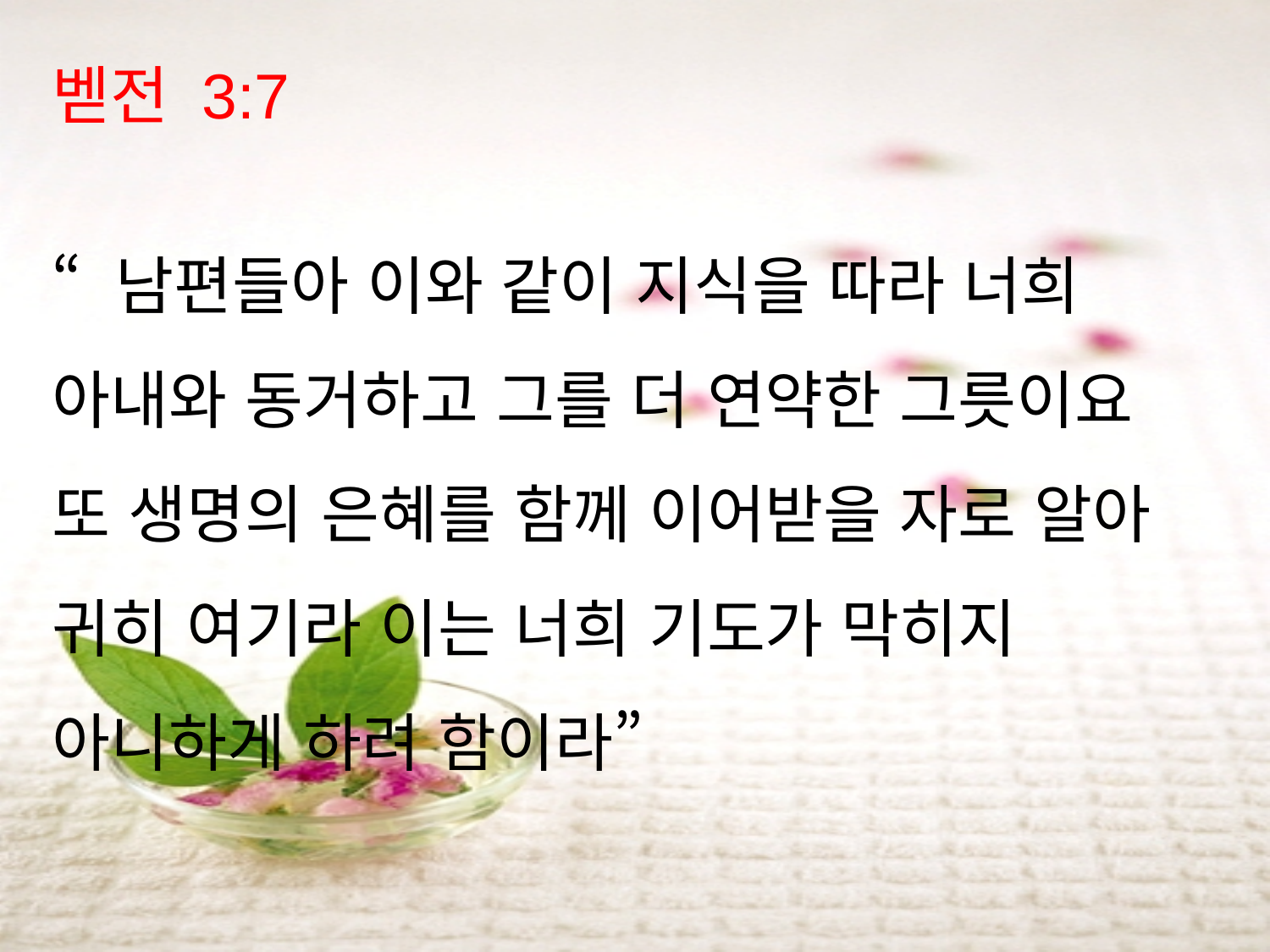

벧전 3:7

“ 남편들아 이와 같이 지식을 따라 너희 아내와 동거하고 그를 더 연약한 그릇이요 또 생명의 은혜를 함께 이어받을 자로 알아 귀히 여기라 이는 너희 기도가 막히지 아니하게 하려 함이라”